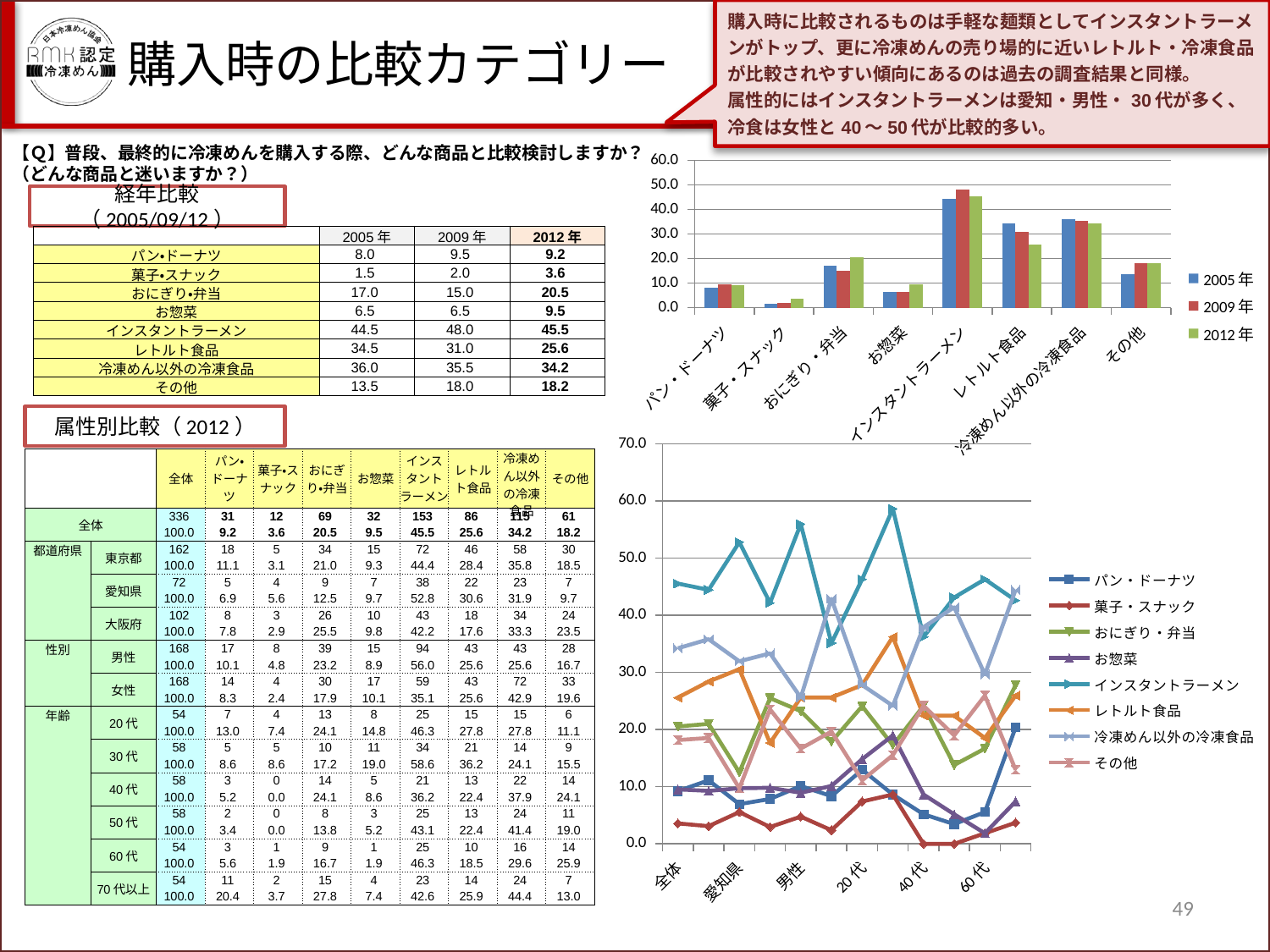

購入時に比較されるものは手軽な麺類としてインスタントラーメンがトップ、更に冷凍めんの売り場的に近いレトルト・冷凍食品が比較されやすい傾向にあるのは過去の調査結果と同様。
属性的にはインスタントラーメンは愛知・男性・30代が多く、冷食は女性と40～50代が比較的多い。
購入時の比較カテゴリー
【Ｑ】普段、最終的に冷凍めんを購入する際、どんな商品と比較検討しますか？（どんな商品と迷いますか？）

### Chart

| Category | 2005年 | 2009年 | 2012年 |
|---|---|---|---|
| パン・ドーナツ | 8.0 | 9.5 | 9.226190476190466 |
| 菓子・スナック | 1.5 | 2.0 | 3.5714285714285707 |
| おにぎり・弁当 | 17.0 | 15.0 | 20.53571428571427 |
| お惣菜 | 6.5 | 6.5 | 9.523809523809524 |
| インスタントラーメン | 44.5 | 48.0 | 45.535714285714285 |
| レトルト食品 | 34.5 | 31.0 | 25.595238095238088 |
| 冷凍めん以外の冷凍食品 | 36.0 | 35.5 | 34.22619047619048 |
| その他 | 13.5 | 18.0 | 18.1547619047619 |
経年比較（2005/09/12）
|  | 2005年 | 2009年 | 2012年 |
| --- | --- | --- | --- |
| パン・ドーナツ | 8.0 | 9.5 | 9.2 |
| 菓子・スナック | 1.5 | 2.0 | 3.6 |
| おにぎり・弁当 | 17.0 | 15.0 | 20.5 |
| お惣菜 | 6.5 | 6.5 | 9.5 |
| インスタントラーメン | 44.5 | 48.0 | 45.5 |
| レトルト食品 | 34.5 | 31.0 | 25.6 |
| 冷凍めん以外の冷凍食品 | 36.0 | 35.5 | 34.2 |
| その他 | 13.5 | 18.0 | 18.2 |
属性別比較（2012）

### Chart

| Category | パン・ドーナツ | 菓子・スナック | おにぎり・弁当 | お惣菜 | インスタントラーメン | レトルト食品 | 冷凍めん以外の冷凍食品 | その他 |
|---|---|---|---|---|---|---|---|---|
| 全体 | 9.226190476190466 | 3.5714285714285707 | 20.53571428571427 | 9.523809523809524 | 45.535714285714285 | 25.595238095238088 | 34.22619047619048 | 18.1547619047619 |
| 東京都 | 11.111111111111098 | 3.08641975308642 | 20.98765432098765 | 9.259259259259272 | 44.444444444444386 | 28.395061728395074 | 35.80246913580243 | 18.51851851851853 |
| 愛知県 | 6.944444444444446 | 5.555555555555548 | 12.5 | 9.722222222222223 | 52.77777777777778 | 30.555555555555557 | 31.944444444444443 | 9.722222222222223 |
| 大阪府 | 7.8431372549019605 | 2.9411764705882337 | 25.490196078431342 | 9.803921568627452 | 42.156862745098024 | 17.647058823529427 | 33.33333333333333 | 23.52941176470588 |
| 男性 | 10.119047619047628 | 4.761904761904762 | 23.214285714285737 | 8.928571428571416 | 55.952380952380956 | 25.595238095238088 | 25.595238095238088 | 16.666666666666664 |
| 女性 | 8.333333333333332 | 2.380952380952381 | 17.857142857142843 | 10.119047619047628 | 35.11904761904755 | 25.595238095238088 | 42.85714285714282 | 19.642857142857157 |
| 20代 | 12.962962962962969 | 7.4074074074074066 | 24.074074074074087 | 14.81481481481482 | 46.2962962962963 | 27.77777777777778 | 27.77777777777778 | 11.111111111111098 |
| 30代 | 8.620689655172415 | 8.620689655172415 | 17.24137931034483 | 18.965517241379267 | 58.62068965517238 | 36.20689655172411 | 24.137931034482783 | 15.517241379310345 |
| 40代 | 5.172413793103448 | 0.0 | 24.137931034482783 | 8.620689655172415 | 36.20689655172411 | 22.413793103448278 | 37.931034482758584 | 24.137931034482783 |
| 50代 | 3.4482758620689653 | 0.0 | 13.793103448275849 | 5.172413793103448 | 43.103448275862036 | 22.413793103448278 | 41.37931034482762 | 18.965517241379267 |
| 60代 | 5.555555555555548 | 1.851851851851852 | 16.666666666666664 | 1.851851851851852 | 46.2962962962963 | 18.51851851851853 | 29.629629629629626 | 25.92592592592591 |
| 70代以上 | 20.370370370370356 | 3.703703703703704 | 27.77777777777778 | 7.4074074074074066 | 42.5925925925926 | 25.92592592592591 | 44.444444444444386 | 12.962962962962969 |
|  |  | 全体 | パン・ドーナツ | 菓子・スナック | おにぎり・弁当 | お惣菜 | インスタントラーメン | レトルト食品 | 冷凍めん以外の冷凍食品 | その他 |
| --- | --- | --- | --- | --- | --- | --- | --- | --- | --- | --- |
| 全体 |  | 336 | 31 | 12 | 69 | 32 | 153 | 86 | 115 | 61 |
|  |  | 100.0 | 9.2 | 3.6 | 20.5 | 9.5 | 45.5 | 25.6 | 34.2 | 18.2 |
| 都道府県 | 東京都 | 162 | 18 | 5 | 34 | 15 | 72 | 46 | 58 | 30 |
|  |  | 100.0 | 11.1 | 3.1 | 21.0 | 9.3 | 44.4 | 28.4 | 35.8 | 18.5 |
|  | 愛知県 | 72 | 5 | 4 | 9 | 7 | 38 | 22 | 23 | 7 |
|  |  | 100.0 | 6.9 | 5.6 | 12.5 | 9.7 | 52.8 | 30.6 | 31.9 | 9.7 |
|  | 大阪府 | 102 | 8 | 3 | 26 | 10 | 43 | 18 | 34 | 24 |
|  |  | 100.0 | 7.8 | 2.9 | 25.5 | 9.8 | 42.2 | 17.6 | 33.3 | 23.5 |
| 性別 | 男性 | 168 | 17 | 8 | 39 | 15 | 94 | 43 | 43 | 28 |
|  |  | 100.0 | 10.1 | 4.8 | 23.2 | 8.9 | 56.0 | 25.6 | 25.6 | 16.7 |
|  | 女性 | 168 | 14 | 4 | 30 | 17 | 59 | 43 | 72 | 33 |
|  |  | 100.0 | 8.3 | 2.4 | 17.9 | 10.1 | 35.1 | 25.6 | 42.9 | 19.6 |
| 年齢 | 20代 | 54 | 7 | 4 | 13 | 8 | 25 | 15 | 15 | 6 |
|  |  | 100.0 | 13.0 | 7.4 | 24.1 | 14.8 | 46.3 | 27.8 | 27.8 | 11.1 |
|  | 30代 | 58 | 5 | 5 | 10 | 11 | 34 | 21 | 14 | 9 |
|  |  | 100.0 | 8.6 | 8.6 | 17.2 | 19.0 | 58.6 | 36.2 | 24.1 | 15.5 |
|  | 40代 | 58 | 3 | 0 | 14 | 5 | 21 | 13 | 22 | 14 |
|  |  | 100.0 | 5.2 | 0.0 | 24.1 | 8.6 | 36.2 | 22.4 | 37.9 | 24.1 |
|  | 50代 | 58 | 2 | 0 | 8 | 3 | 25 | 13 | 24 | 11 |
|  |  | 100.0 | 3.4 | 0.0 | 13.8 | 5.2 | 43.1 | 22.4 | 41.4 | 19.0 |
|  | 60代 | 54 | 3 | 1 | 9 | 1 | 25 | 10 | 16 | 14 |
|  |  | 100.0 | 5.6 | 1.9 | 16.7 | 1.9 | 46.3 | 18.5 | 29.6 | 25.9 |
|  | 70代以上 | 54 | 11 | 2 | 15 | 4 | 23 | 14 | 24 | 7 |
|  |  | 100.0 | 20.4 | 3.7 | 27.8 | 7.4 | 42.6 | 25.9 | 44.4 | 13.0 |
49